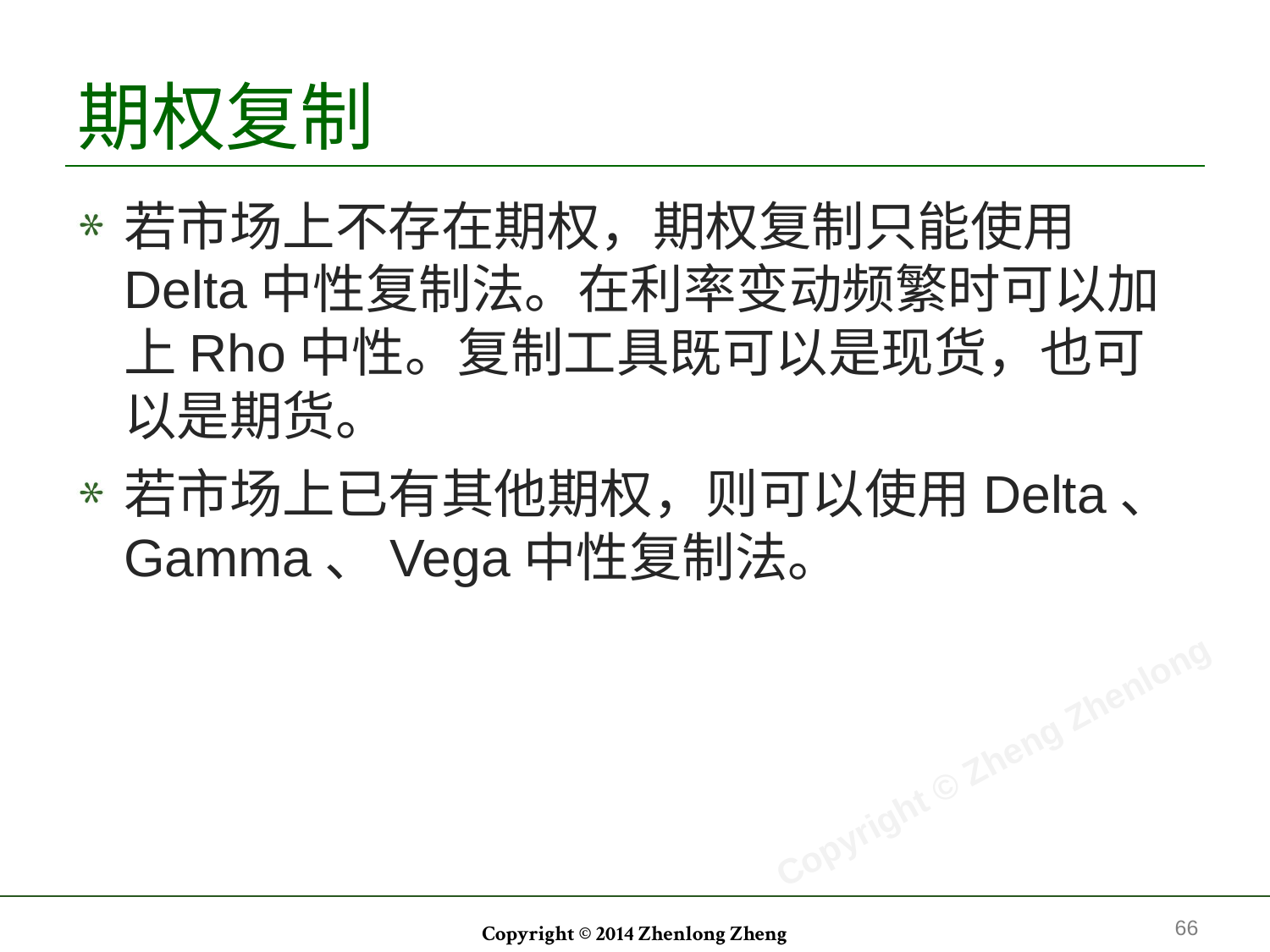

# 期权复制
若市场上不存在期权，期权复制只能使用Delta中性复制法。在利率变动频繁时可以加上Rho中性。复制工具既可以是现货，也可以是期货。
若市场上已有其他期权，则可以使用Delta、Gamma、Vega中性复制法。
66